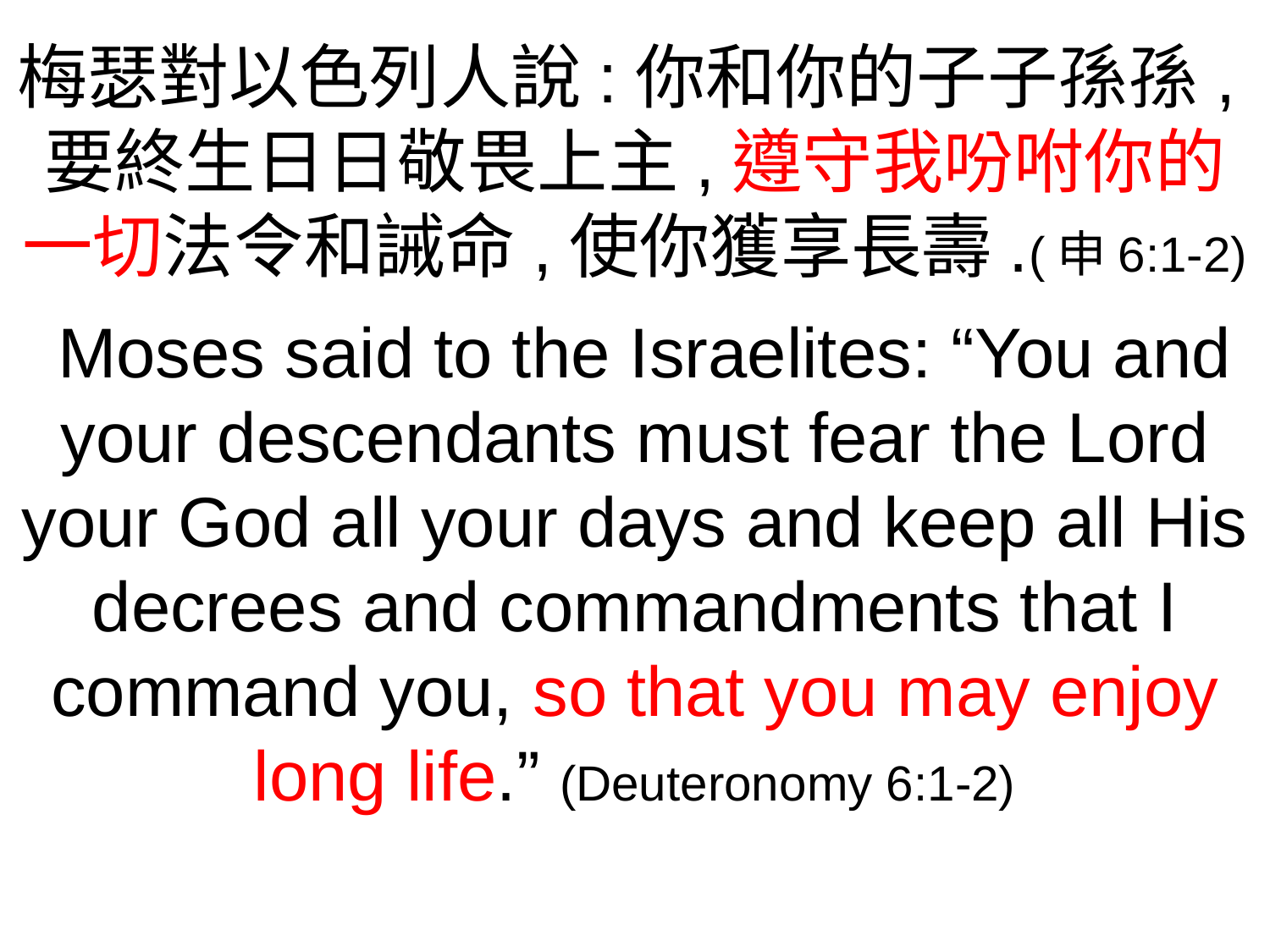

梅瑟對以色列人說:你和你的子子孫孫,要終生日日敬畏上主,遵守我吩咐你的一切法令和誡命,使你獲享長壽.(申6:1-2)
 Moses said to the Israelites: “You and your descendants must fear the Lord your God all your days and keep all His decrees and commandments that I command you, so that you may enjoy long life.” (Deuteronomy 6:1-2)